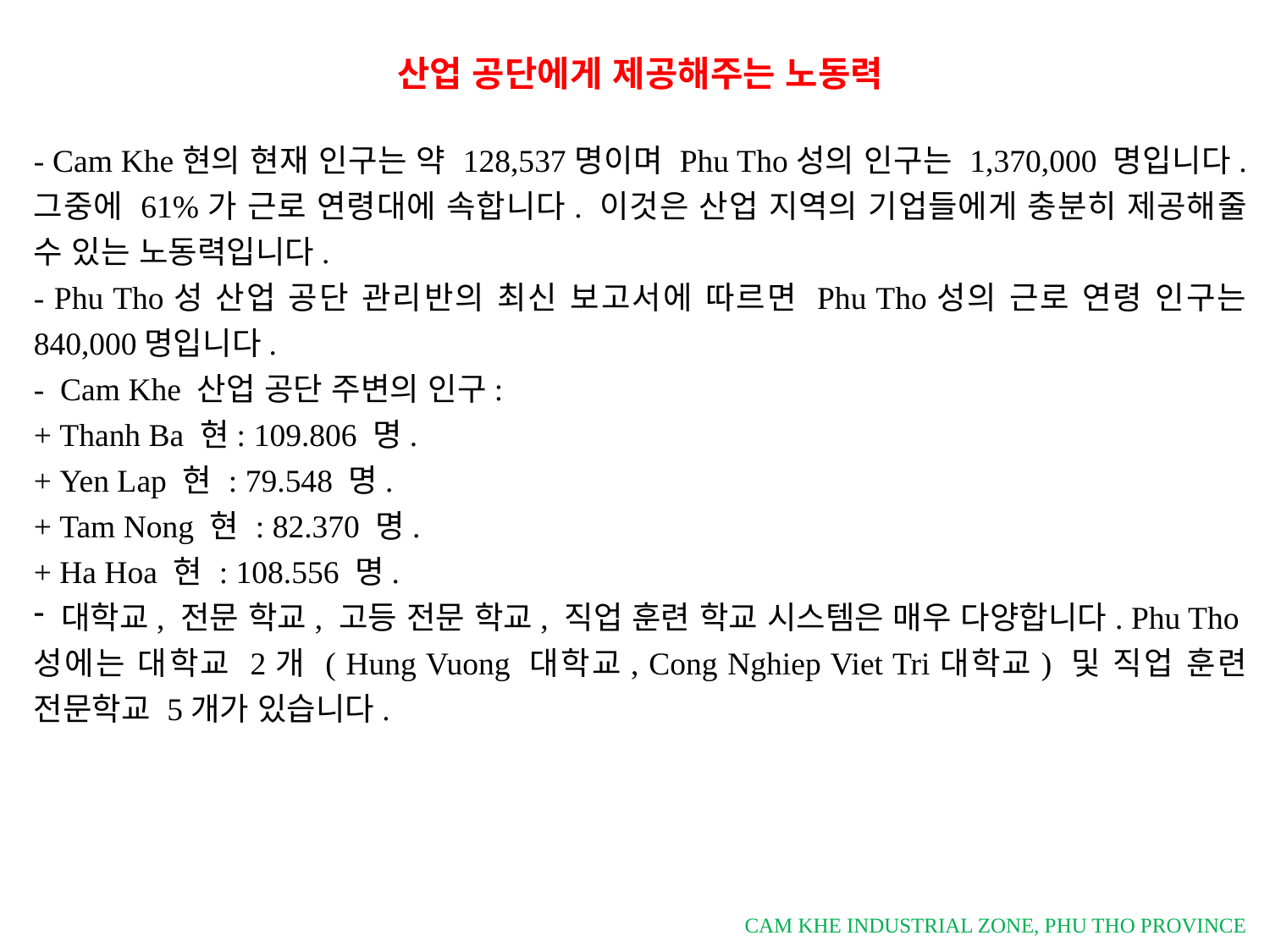

# 산업 공단에게 제공해주는 노동력
- Cam Khe현의 현재 인구는 약 128,537명이며 Phu Tho성의 인구는 1,370,000 명입니다. 그중에 61%가 근로 연령대에 속합니다. 이것은 산업 지역의 기업들에게 충분히 제공해줄 수 있는 노동력입니다.
- Phu Tho성 산업 공단 관리반의 최신 보고서에 따르면 Phu Tho성의 근로 연령 인구는 840,000명입니다.
-  Cam Khe 산업 공단 주변의 인구:
+ Thanh Ba 현: 109.806 명.
+ Yen Lap 현 : 79.548 명.
+ Tam Nong 현 : 82.370 명.
+ Ha Hoa 현 : 108.556 명.
 대학교, 전문 학교, 고등 전문 학교, 직업 훈련 학교 시스템은 매우 다양합니다. Phu Tho성에는 대학교 2개 ( Hung Vuong 대학교, Cong Nghiep Viet Tri대학교) 및 직업 훈련 전문학교 5개가 있습니다.
CAM KHE INDUSTRIAL ZONE, PHU THO PROVINCE